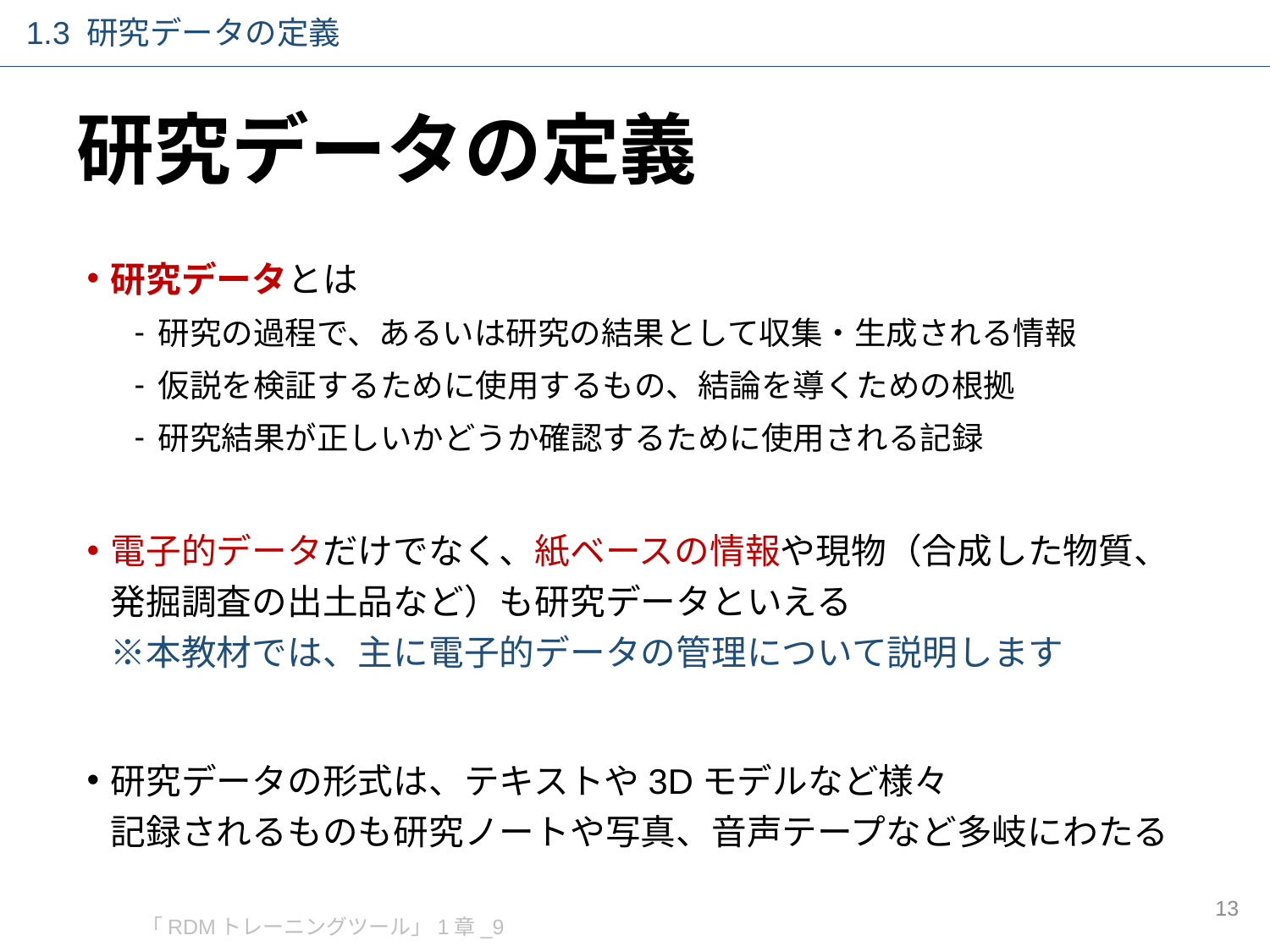

1.3 研究データの定義
# 研究データの定義
研究データとは
研究の過程で、あるいは研究の結果として収集・生成される情報
仮説を検証するために使用するもの、結論を導くための根拠
研究結果が正しいかどうか確認するために使用される記録

電子的データだけでなく、紙ベースの情報や現物（合成した物質、
発掘調査の出土品など）も研究データといえる
※本教材では、主に電子的データの管理について説明します

研究データの形式は、テキストや3Dモデルなど様々
記録されるものも研究ノートや写真、音声テープなど多岐にわたる

「RDMトレーニングツール」1章_9